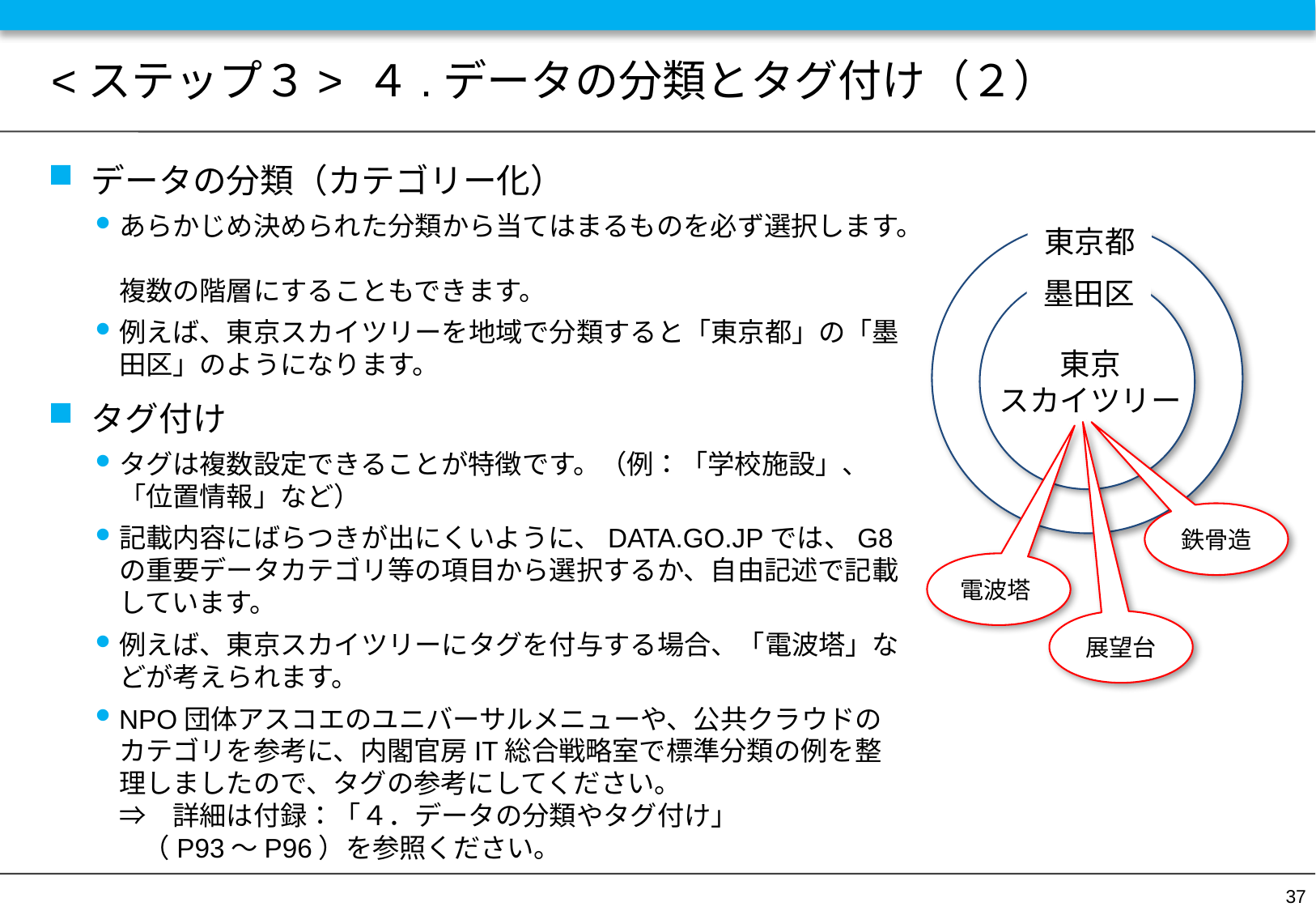

# <ステップ３> ４.データの分類とタグ付け（２）
データの分類（カテゴリー化）
あらかじめ決められた分類から当てはまるものを必ず選択します。
複数の階層にすることもできます。
例えば、東京スカイツリーを地域で分類すると「東京都」の「墨田区」のようになります。
タグ付け
タグは複数設定できることが特徴です。（例：「学校施設」、「位置情報」など）
記載内容にばらつきが出にくいように、DATA.GO.JPでは、G8の重要データカテゴリ等の項目から選択するか、自由記述で記載
しています。
例えば、東京スカイツリーにタグを付与する場合、「電波塔」などが考えられます。
NPO団体アスコエのユニバーサルメニューや、公共クラウドのカテゴリを参考に、内閣官房IT総合戦略室で標準分類の例を整理しましたので、タグの参考にしてください。
⇒　詳細は付録：「４．データの分類やタグ付け」
    （P93～P96）を参照ください。

東京都

墨田区

東京
スカイツリー
鉄骨造
電波塔
展望台
37